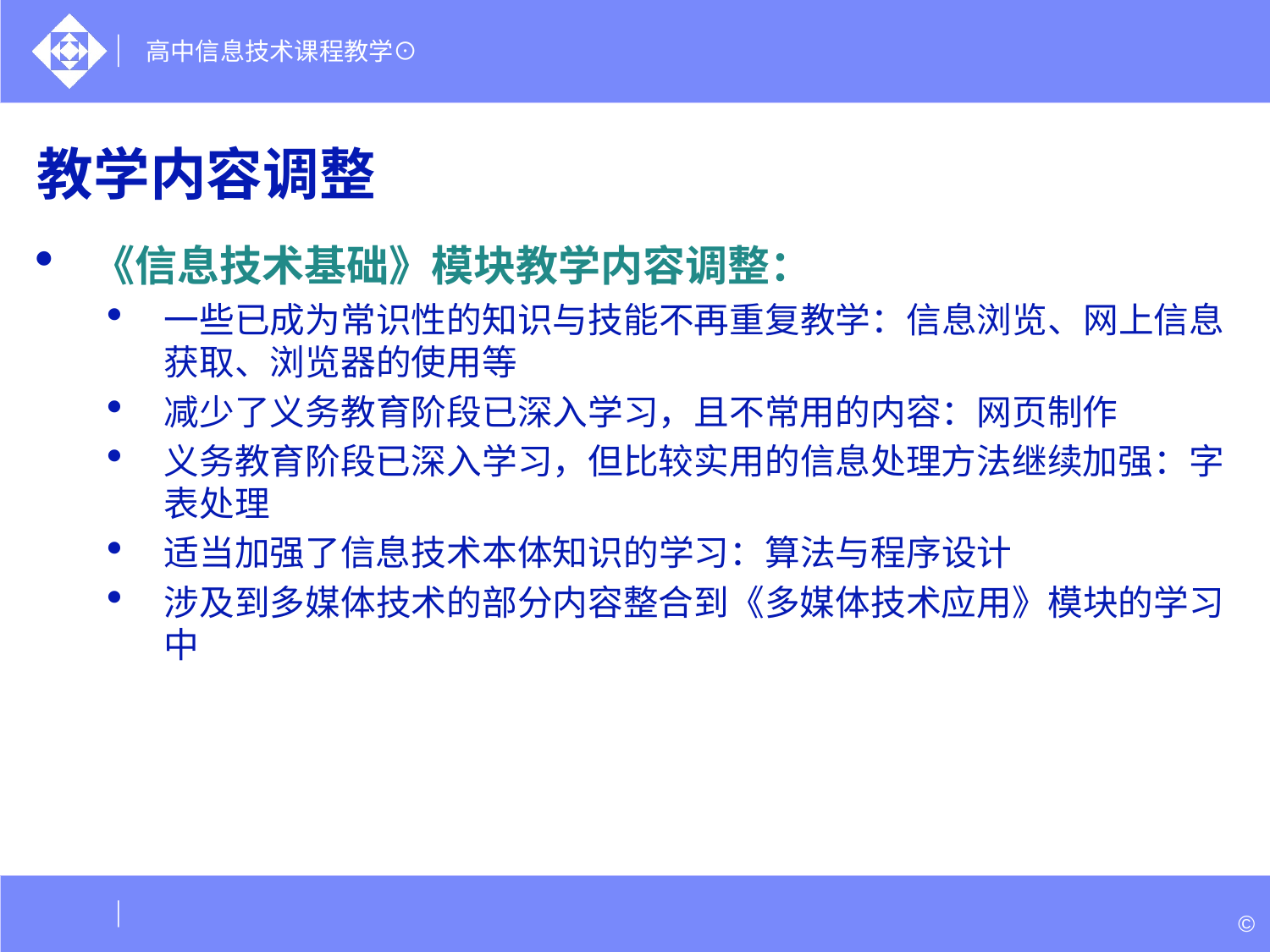

# 教学内容调整
《信息技术基础》模块教学内容调整：
一些已成为常识性的知识与技能不再重复教学：信息浏览、网上信息获取、浏览器的使用等
减少了义务教育阶段已深入学习，且不常用的内容：网页制作
义务教育阶段已深入学习，但比较实用的信息处理方法继续加强：字表处理
适当加强了信息技术本体知识的学习：算法与程序设计
涉及到多媒体技术的部分内容整合到《多媒体技术应用》模块的学习中